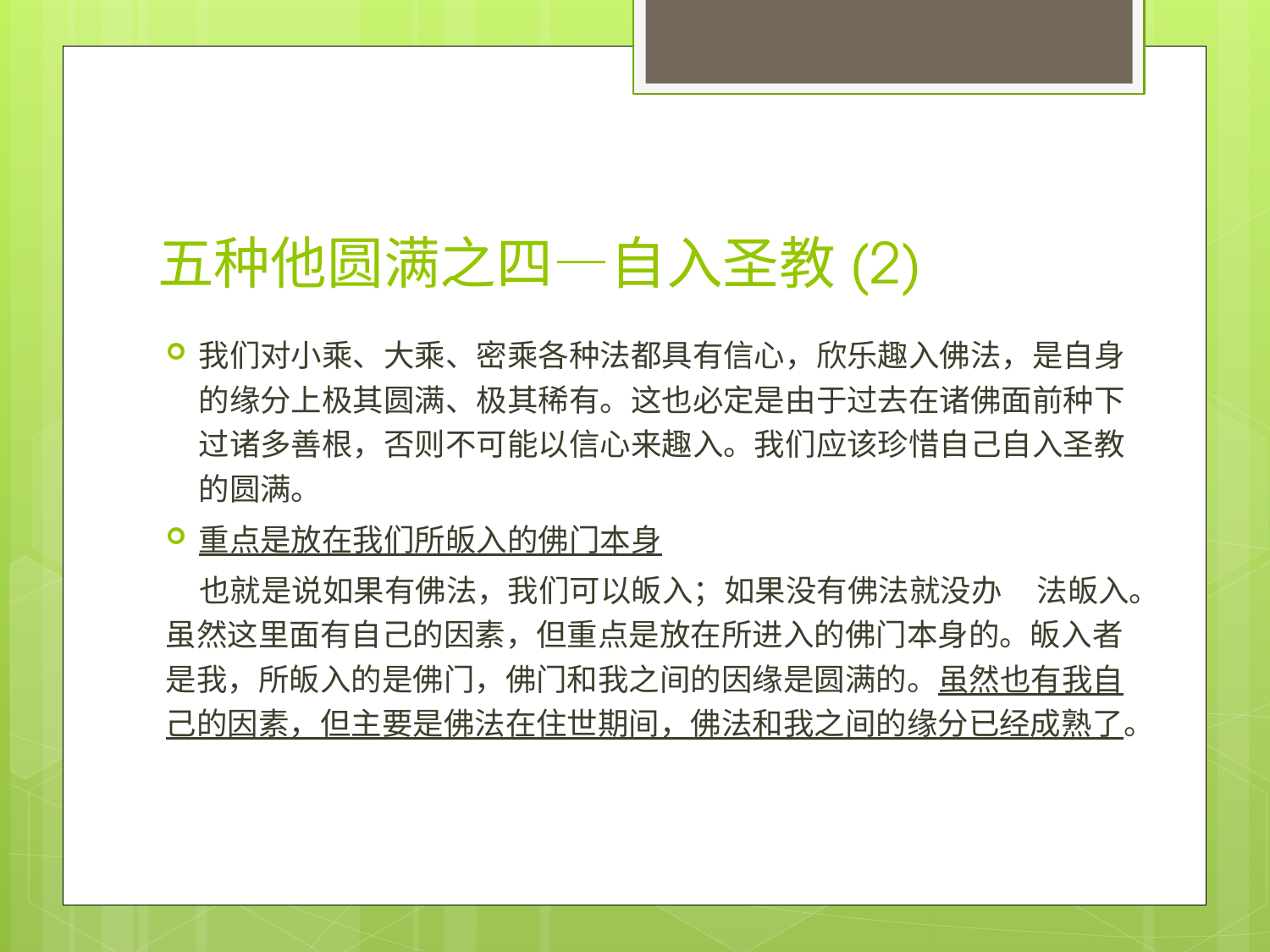

# 五种他圆满之四—自入圣教(2)
我们对小乘、大乘、密乘各种法都具有信心，欣乐趣入佛法，是自身的缘分上极其圆满、极其稀有。这也必定是由于过去在诸佛面前种下过诸多善根，否则不可能以信心来趣入。我们应该珍惜自己自入圣教的圆满。
重点是放在我们所皈入的佛门本身
    也就是说如果有佛法，我们可以皈入；如果没有佛法就没办     法皈入。虽然这里面有自己的因素，但重点是放在所进入的佛门本身的。皈入者是我，所皈入的是佛门，佛门和我之间的因缘是圆满的。虽然也有我自己的因素，但主要是佛法在住世期间，佛法和我之间的缘分已经成熟了。